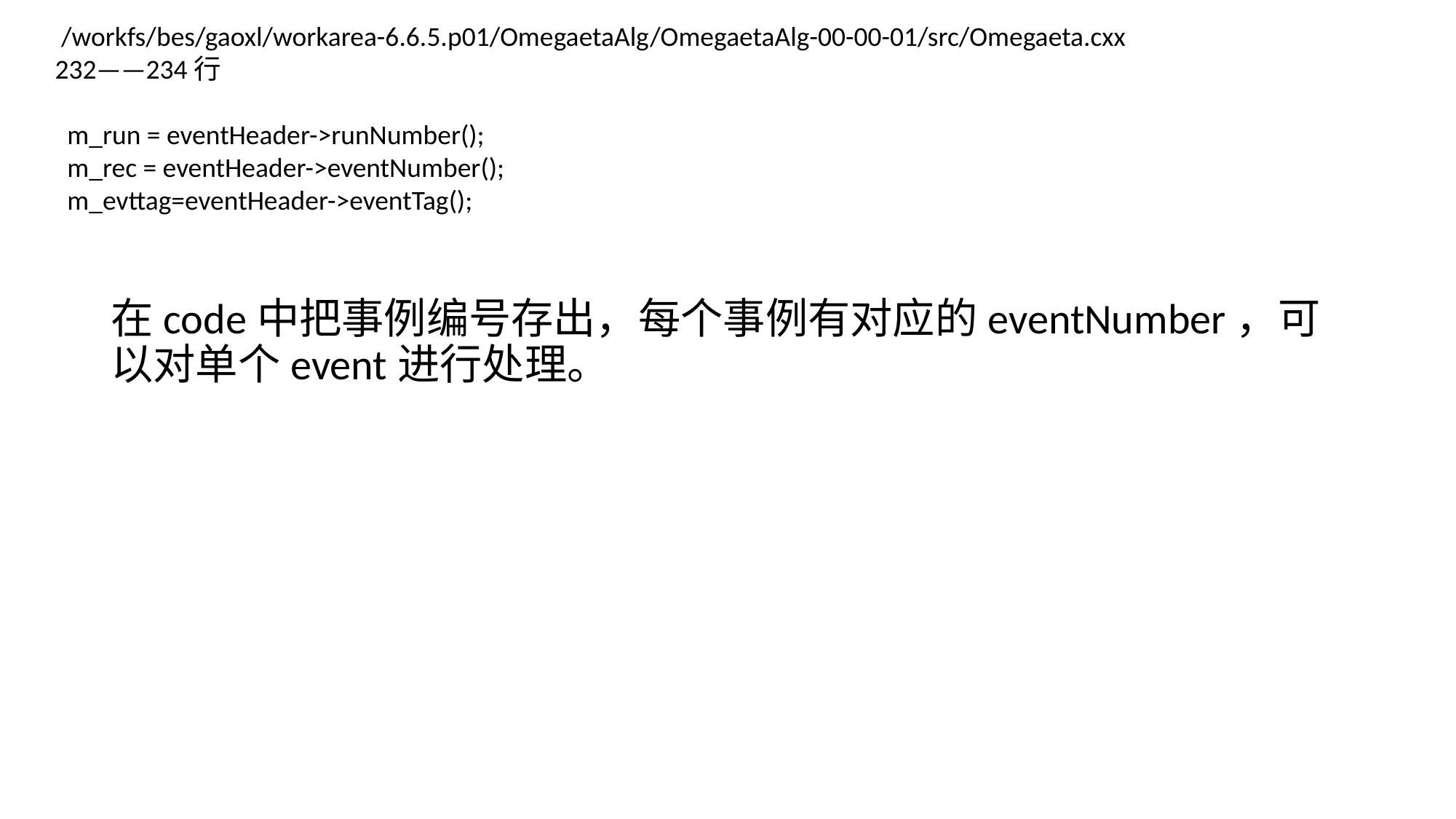

/workfs/bes/gaoxl/workarea-6.6.5.p01/OmegaetaAlg/OmegaetaAlg-00-00-01/src/Omegaeta.cxx
232——234行

  m_run = eventHeader->runNumber();
  m_rec = eventHeader->eventNumber();
  m_evttag=eventHeader->eventTag();
在code中把事例编号存出，每个事例有对应的eventNumber，可以对单个event进行处理。